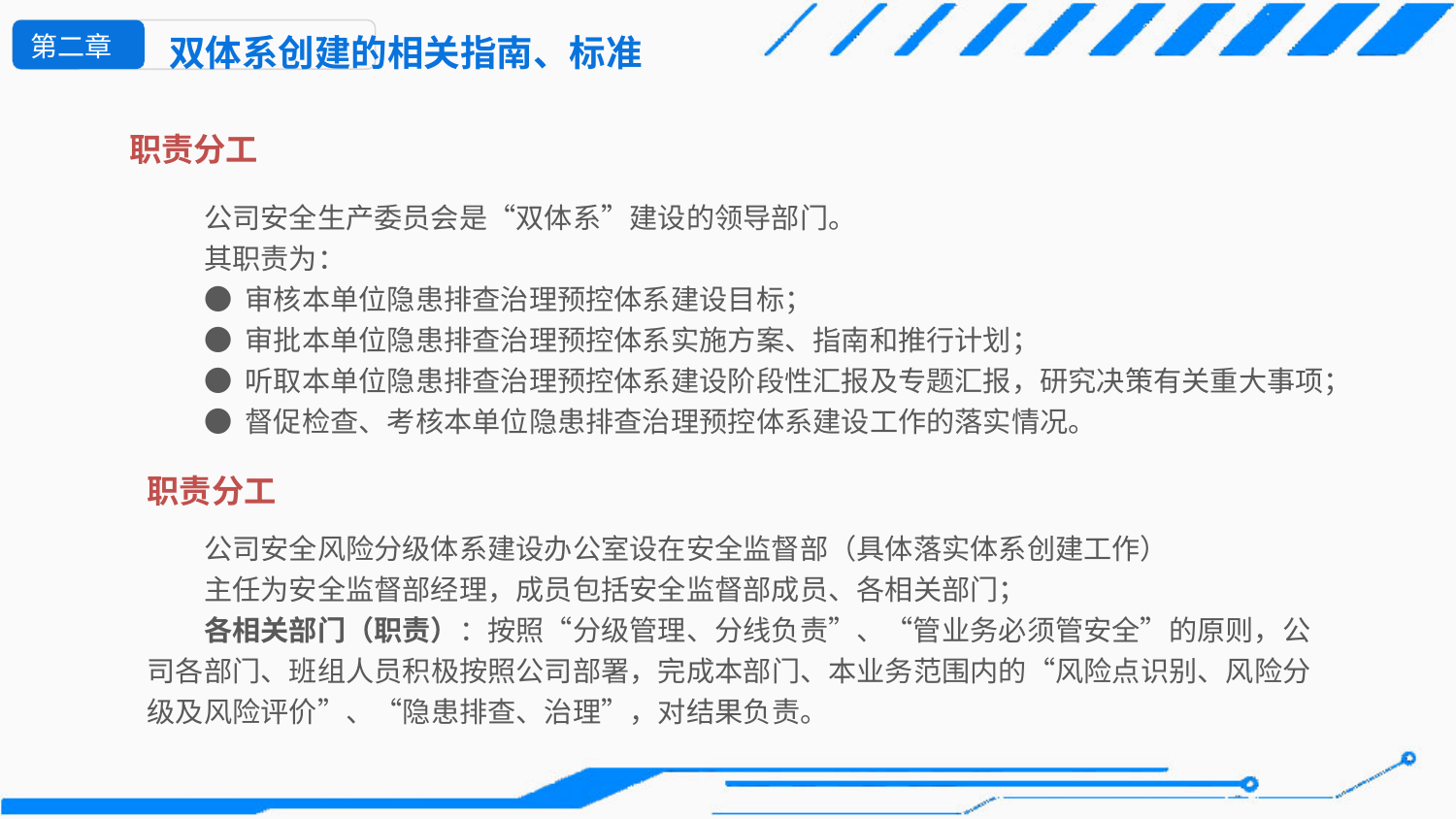

第二章
双体系创建的相关指南、标准
职责分工
公司安全生产委员会是“双体系”建设的领导部门。
其职责为：
● 审核本单位隐患排查治理预控体系建设目标；
● 审批本单位隐患排查治理预控体系实施方案、指南和推行计划；
● 听取本单位隐患排查治理预控体系建设阶段性汇报及专题汇报，研究决策有关重大事项；
● 督促检查、考核本单位隐患排查治理预控体系建设工作的落实情况。
职责分工
公司安全风险分级体系建设办公室设在安全监督部（具体落实体系创建工作）
主任为安全监督部经理，成员包括安全监督部成员、各相关部门；
各相关部门（职责）：按照“分级管理、分线负责”、“管业务必须管安全”的原则，公司各部门、班组人员积极按照公司部署，完成本部门、本业务范围内的“风险点识别、风险分级及风险评价”、“隐患排查、治理”，对结果负责。